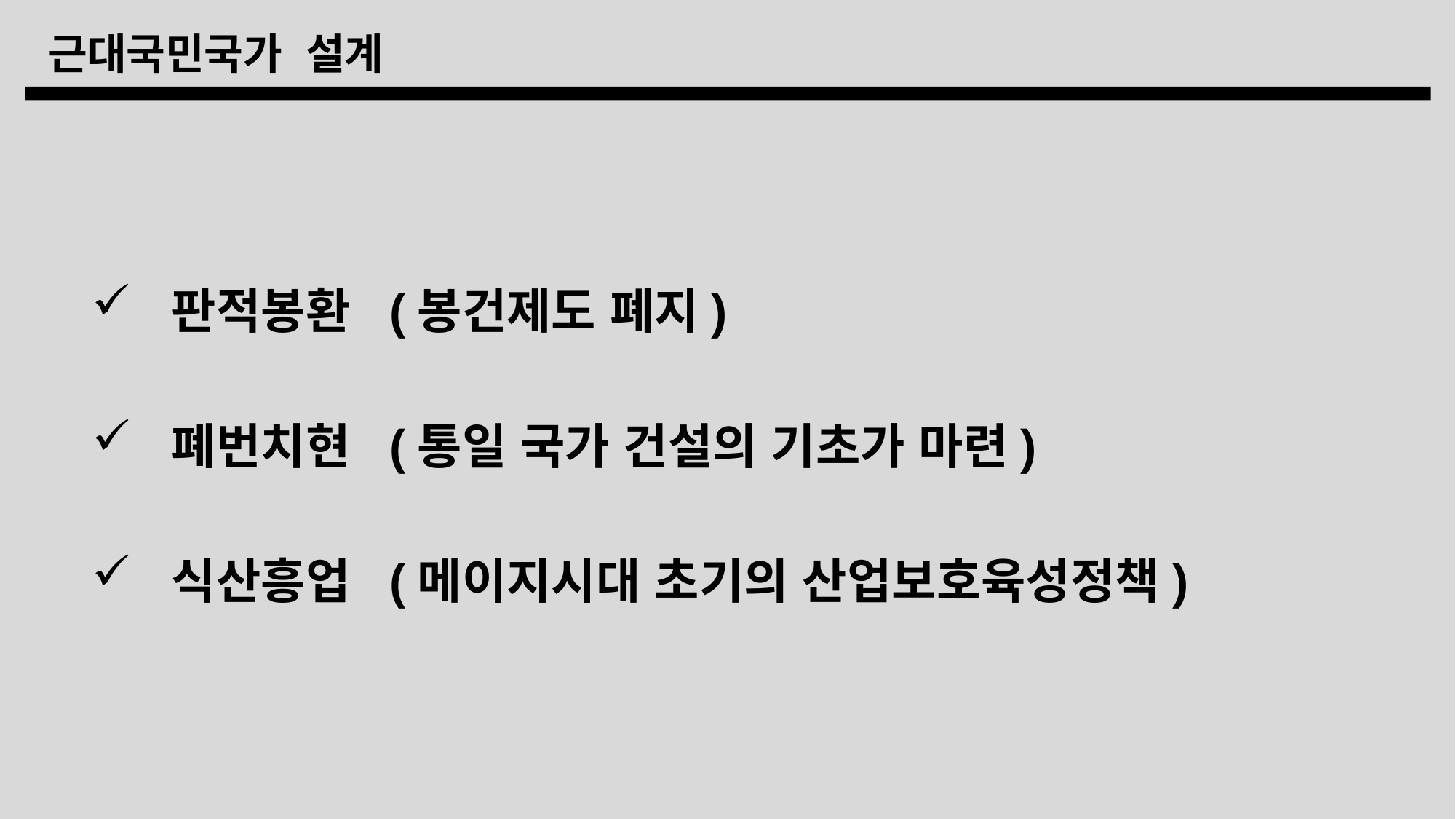

근대국민국가  설계

 판적봉환  (봉건제도 폐지)

 폐번치현  (통일 국가 건설의 기초가 마련)

 식산흥업  (메이지시대 초기의 산업보호육성정책)